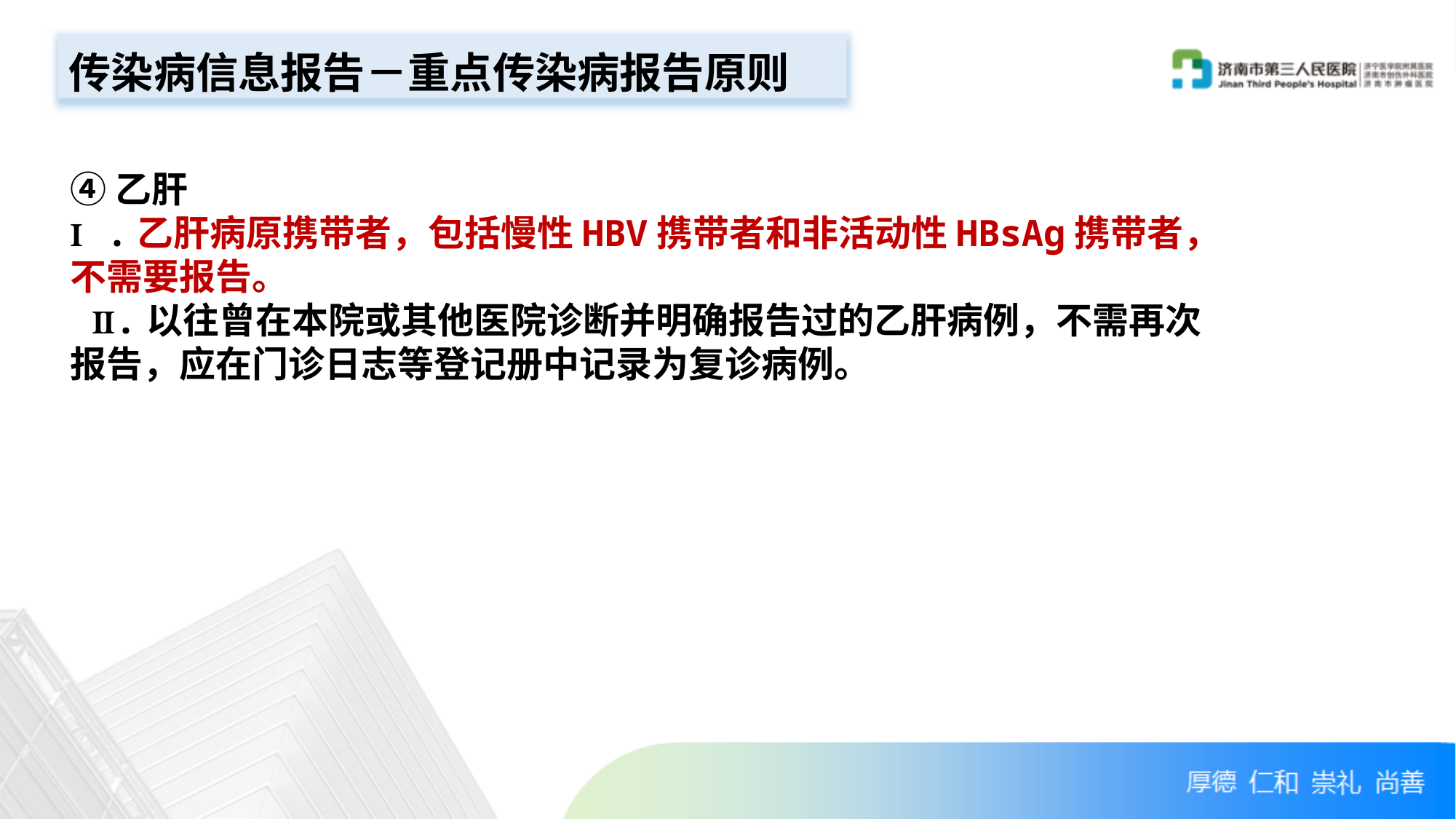

传染病信息报告－重点传染病报告原则
④乙肝
Ⅰ.乙肝病原携带者，包括慢性HBV携带者和非活动性HBsAg携带者，不需要报告。
 Ⅱ.以往曾在本院或其他医院诊断并明确报告过的乙肝病例，不需再次报告，应在门诊日志等登记册中记录为复诊病例。